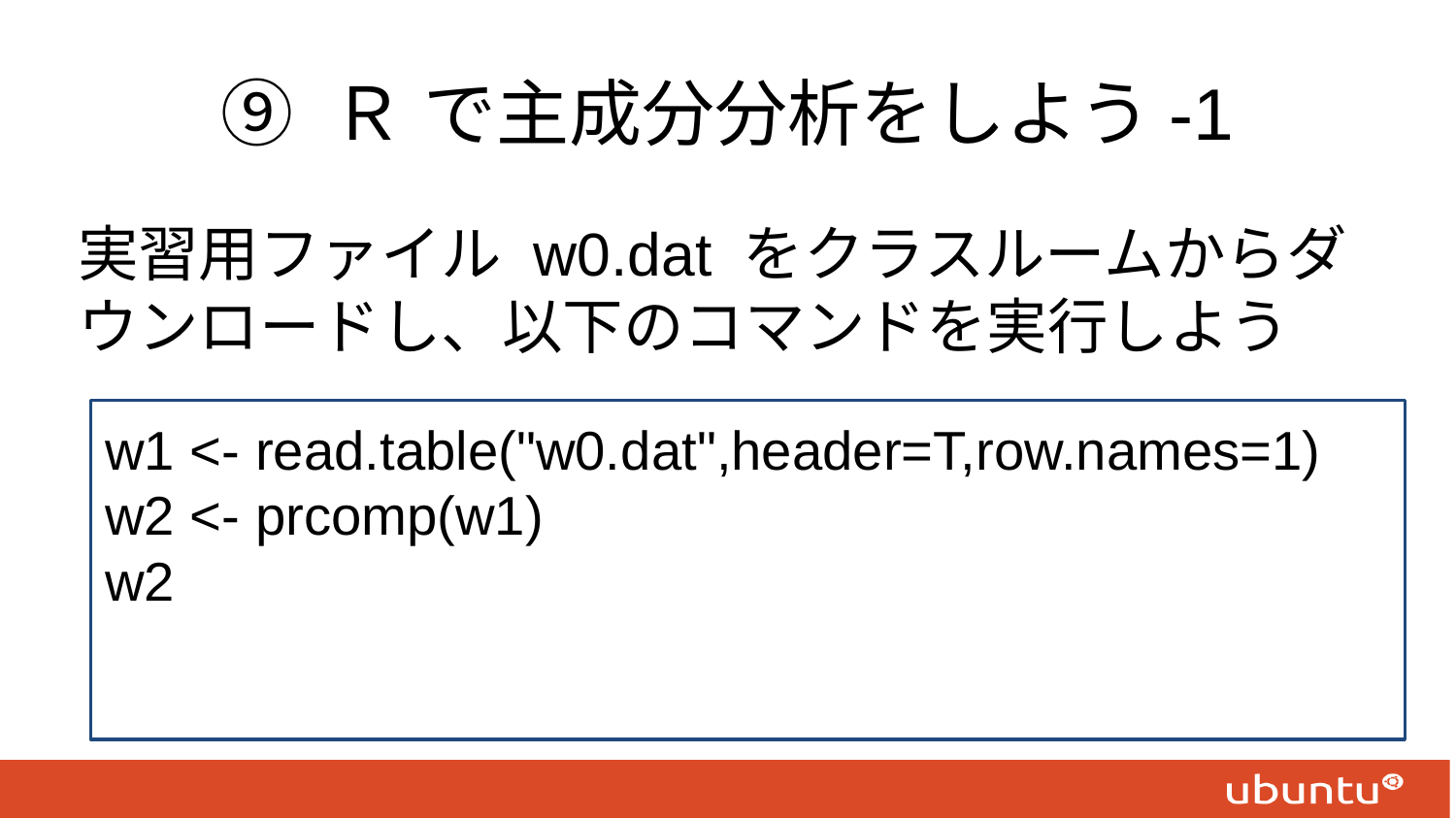

# ⑨ Ｒ で主成分分析をしよう-1
実習用ファイル w0.dat をクラスルームからダウンロードし、以下のコマンドを実行しよう
w1 <- read.table("w0.dat",header=T,row.names=1)
w2 <- prcomp(w1)
w2